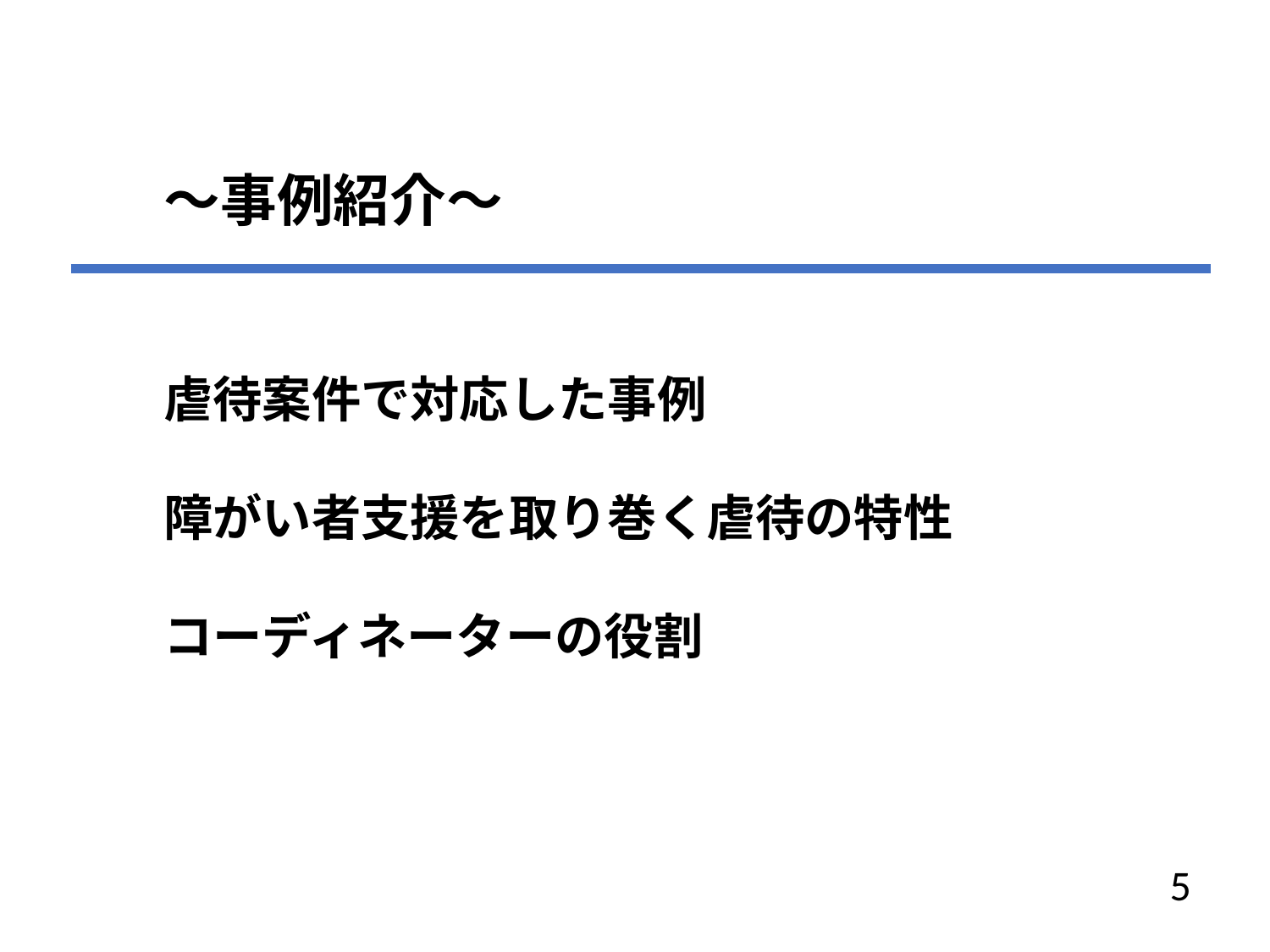

～事例紹介～
虐待案件で対応した事例

障がい者支援を取り巻く虐待の特性

コーディネーターの役割
5